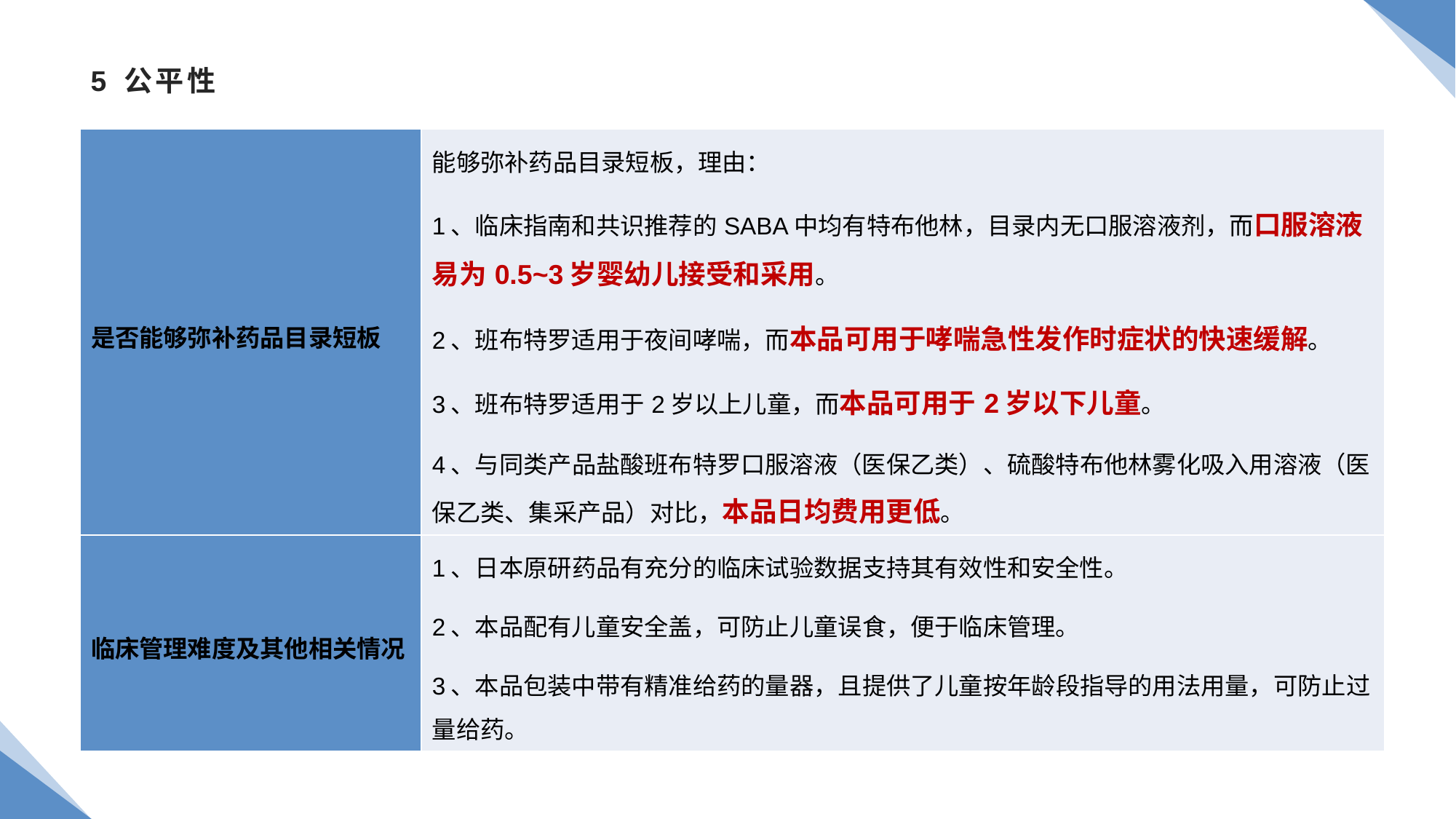

# 5 公平性
| 是否能够弥补药品目录短板 | 能够弥补药品目录短板，理由： 1、临床指南和共识推荐的SABA中均有特布他林，目录内无口服溶液剂，而口服溶液易为0.5~3岁婴幼儿接受和采用。 2、班布特罗适用于夜间哮喘，而本品可用于哮喘急性发作时症状的快速缓解。 3、班布特罗适用于2岁以上儿童，而本品可用于2岁以下儿童。 4、与同类产品盐酸班布特罗口服溶液（医保乙类）、硫酸特布他林雾化吸入用溶液（医保乙类、集采产品）对比，本品日均费用更低。 |
| --- | --- |
| 临床管理难度及其他相关情况 | 1、日本原研药品有充分的临床试验数据支持其有效性和安全性。 2、本品配有儿童安全盖，可防止儿童误食，便于临床管理。 3、本品包装中带有精准给药的量器，且提供了儿童按年龄段指导的用法用量，可防止过量给药。 |